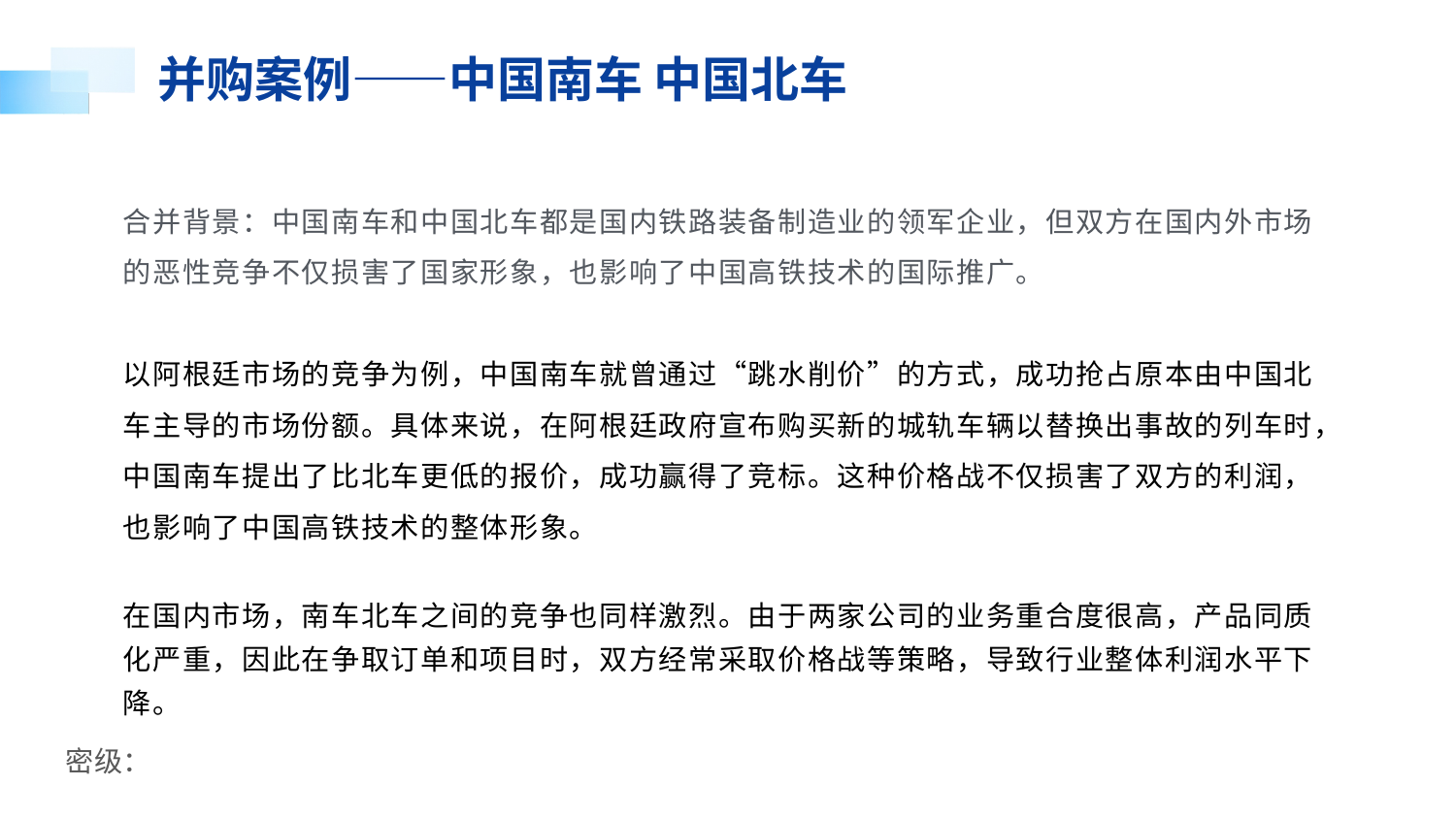

R:8
G:64
B:156
并购案例——中国南车 中国北车
R:0
G:89
B:233
合并背景：中国南车和中国北车都是国内铁路装备制造业的领军企业，但双方在国内外市场的恶性竞争不仅损害了国家形象，也影响了中国高铁技术的国际推广。

以阿根廷市场的竞争为例，中国南车就曾通过“跳水削价”的方式，成功抢占原本由中国北车主导的市场份额。具体来说，在阿根廷政府宣布购买新的城轨车辆以替换出事故的列车时，中国南车提出了比北车更低的报价，成功赢得了竞标。这种价格战不仅损害了双方的利润，也影响了中国高铁技术的整体形象。

在国内市场，南车北车之间的竞争也同样激烈。由于两家公司的业务重合度很高，产品同质化严重，因此在争取订单和项目时，双方经常采取价格战等策略，导致行业整体利润水平下降。
R:0
G:183
B:255
R:250
G:135
B:56
R:244
G:244
B:244